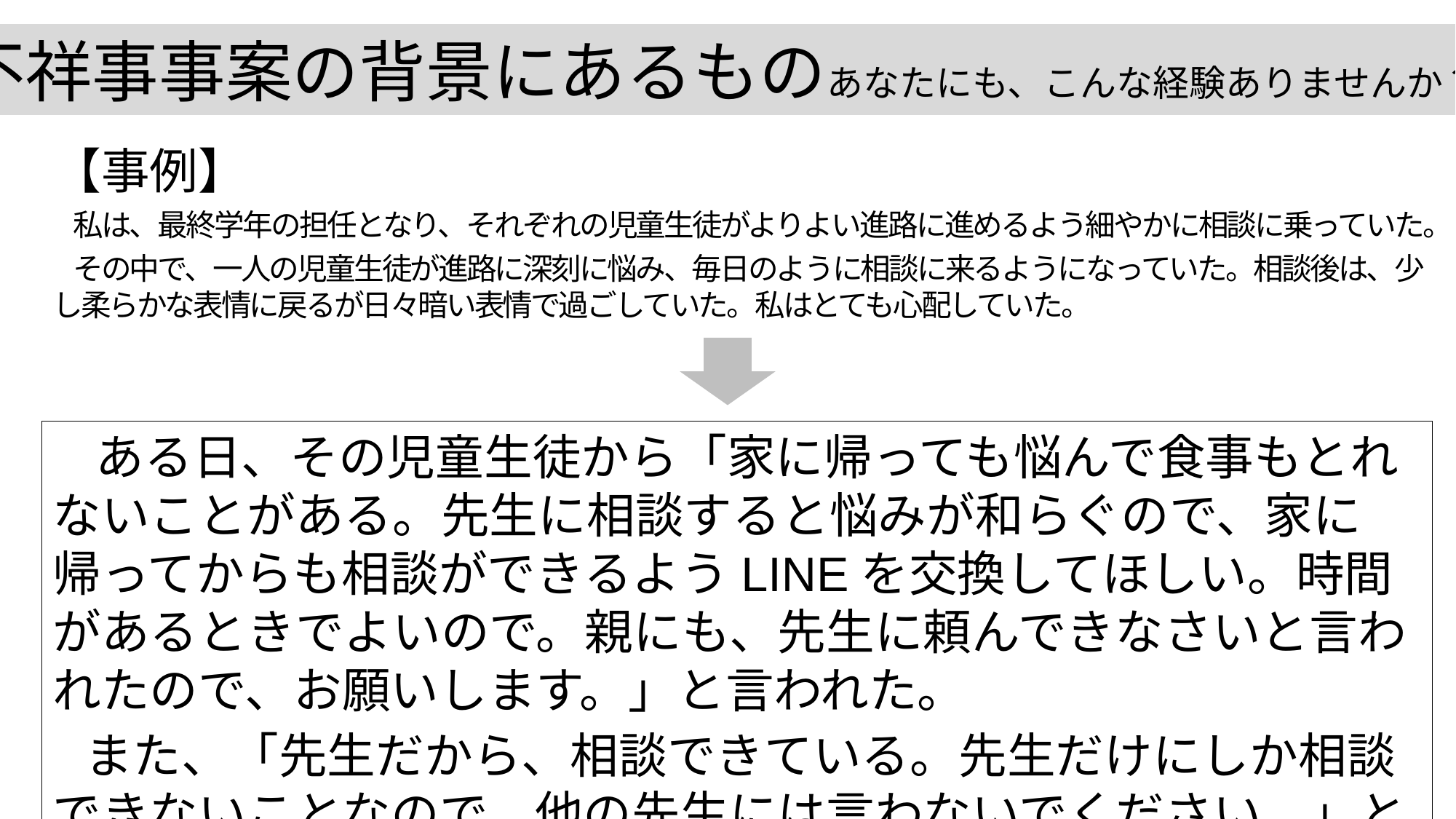

不祥事事案の背景にあるものあなたにも、こんな経験ありませんか？
【事例】
私は、最終学年の担任となり、それぞれの児童生徒がよりよい進路に進めるよう細やかに相談に乗っていた。
その中で、一人の児童生徒が進路に深刻に悩み、毎日のように相談に来るようになっていた。相談後は、少し柔らかな表情に戻るが日々暗い表情で過ごしていた。私はとても心配していた。

ある日、その児童生徒から「家に帰っても悩んで食事もとれないことがある。先生に相談すると悩みが和らぐので、家に帰ってからも相談ができるようLINEを交換してほしい。時間があるときでよいので。親にも、先生に頼んできなさいと言われたので、お願いします。」と言われた。
また、「先生だから、相談できている。先生だけにしか相談できないことなので、他の先生には言わないでください。」とも言われた。